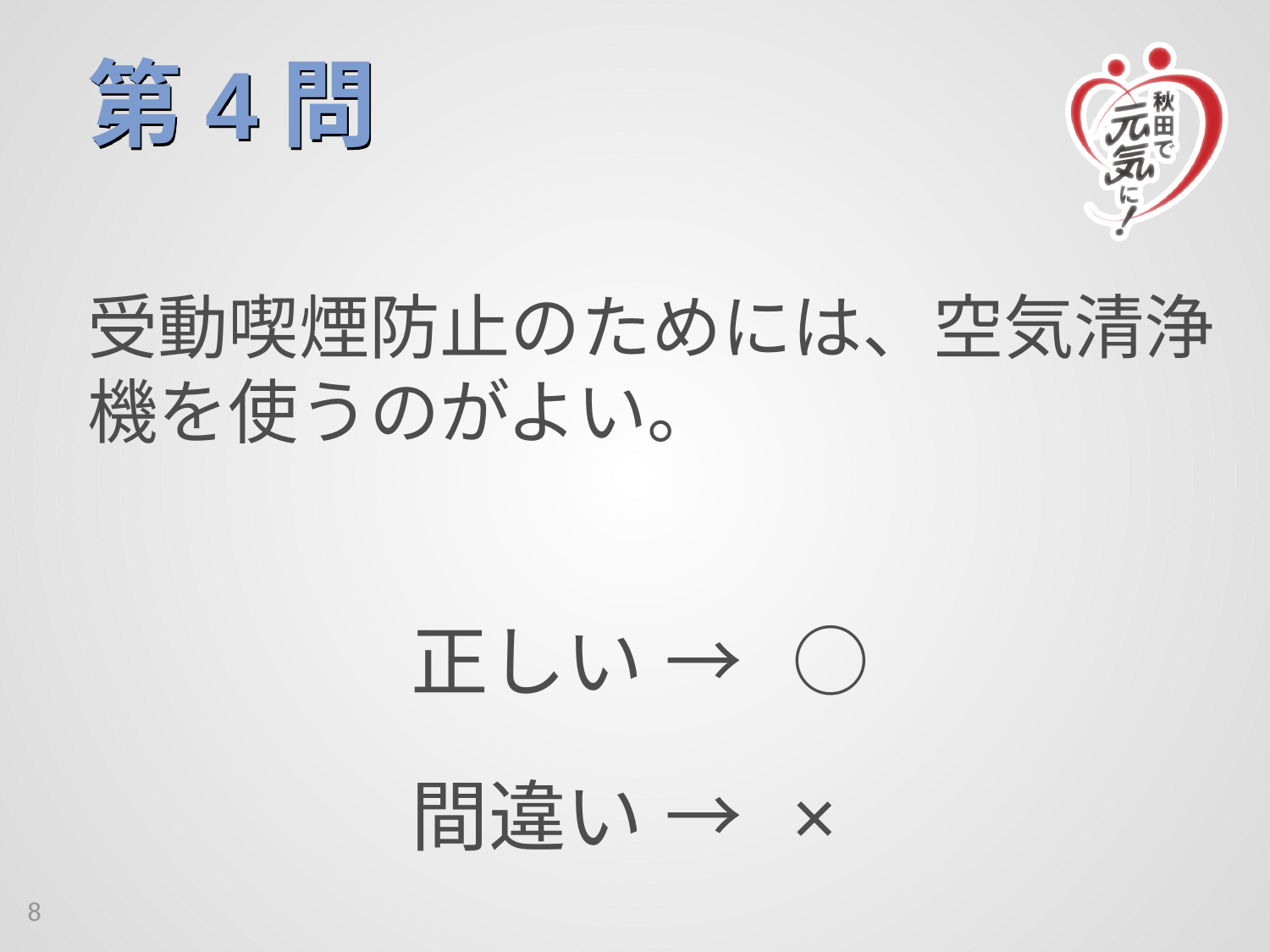

# 第4問
受動喫煙防止のためには、空気清浄機を使うのがよい。

正しい	→	○
間違い	→	×
8